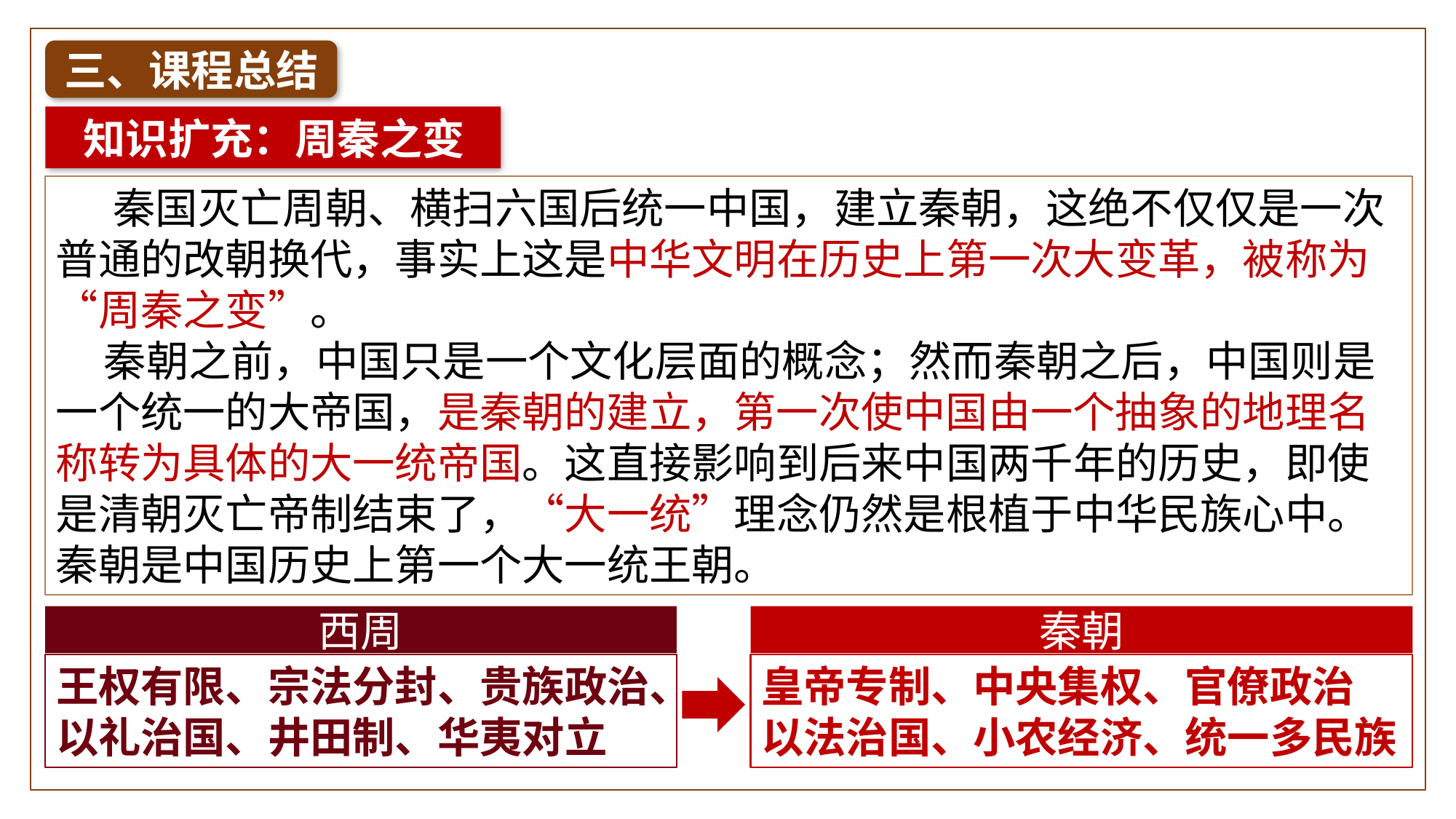

三、课程总结
知识扩充：周秦之变
     秦国灭亡周朝、横扫六国后统一中国，建立秦朝，这绝不仅仅是一次普通的改朝换代，事实上这是中华文明在历史上第一次大变革，被称为“周秦之变”。
    秦朝之前，中国只是一个文化层面的概念；然而秦朝之后，中国则是一个统一的大帝国，是秦朝的建立，第一次使中国由一个抽象的地理名称转为具体的大一统帝国。这直接影响到后来中国两千年的历史，即使是清朝灭亡帝制结束了，“大一统”理念仍然是根植于中华民族心中。秦朝是中国历史上第一个大一统王朝。
西周
王权有限、宗法分封、贵族政治、以礼治国、井田制、华夷对立
秦朝
皇帝专制、中央集权、官僚政治
以法治国、小农经济、统一多民族